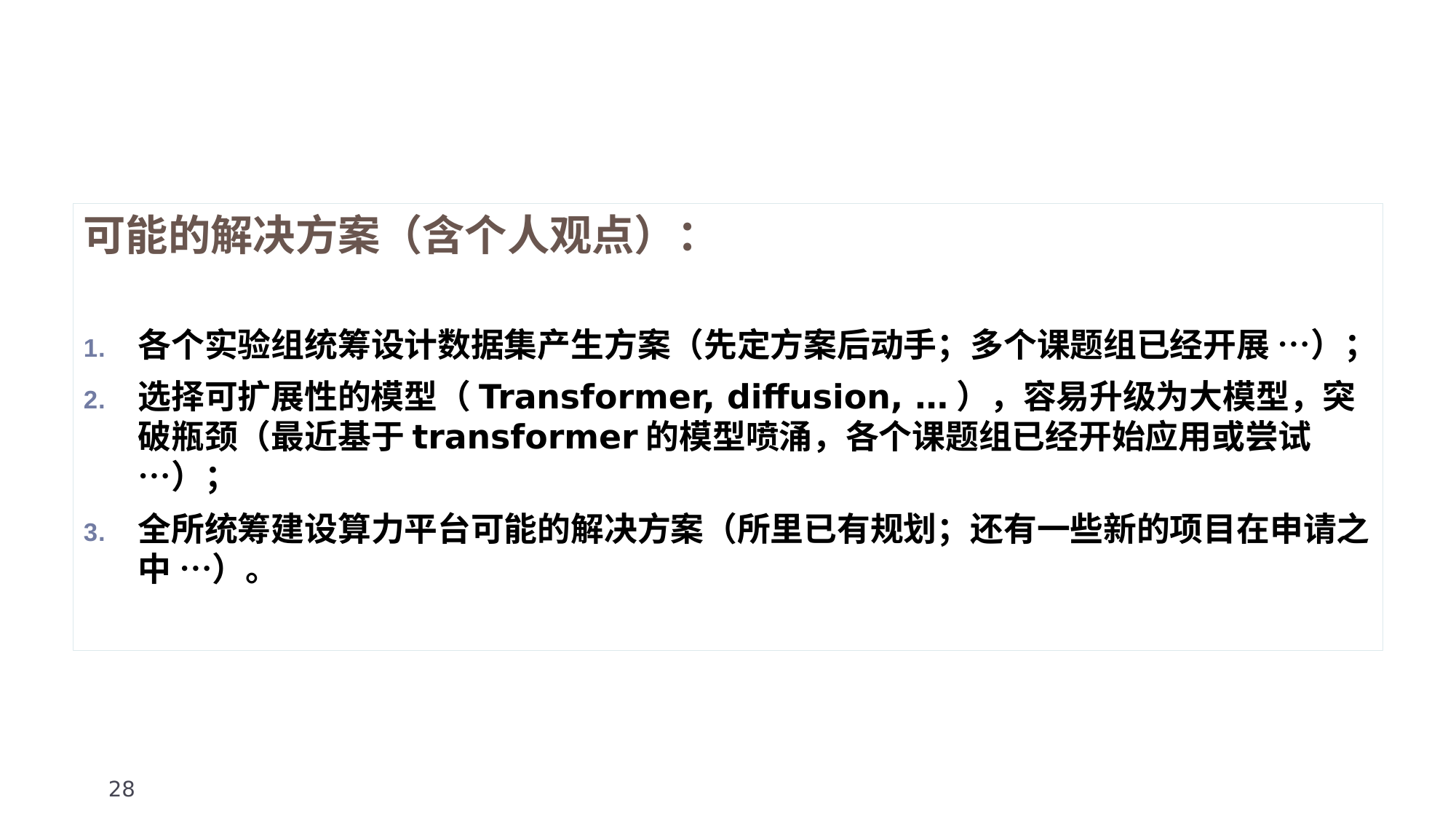

可能的解决方案（含个人观点）：

各个实验组统筹设计数据集产生方案（先定方案后动手；多个课题组已经开展 …）；
选择可扩展性的模型（Transformer, diffusion, …），容易升级为大模型，突破瓶颈（最近基于transformer的模型喷涌，各个课题组已经开始应用或尝试 …）；
全所统筹建设算力平台可能的解决方案（所里已有规划；还有一些新的项目在申请之中 …）。
28